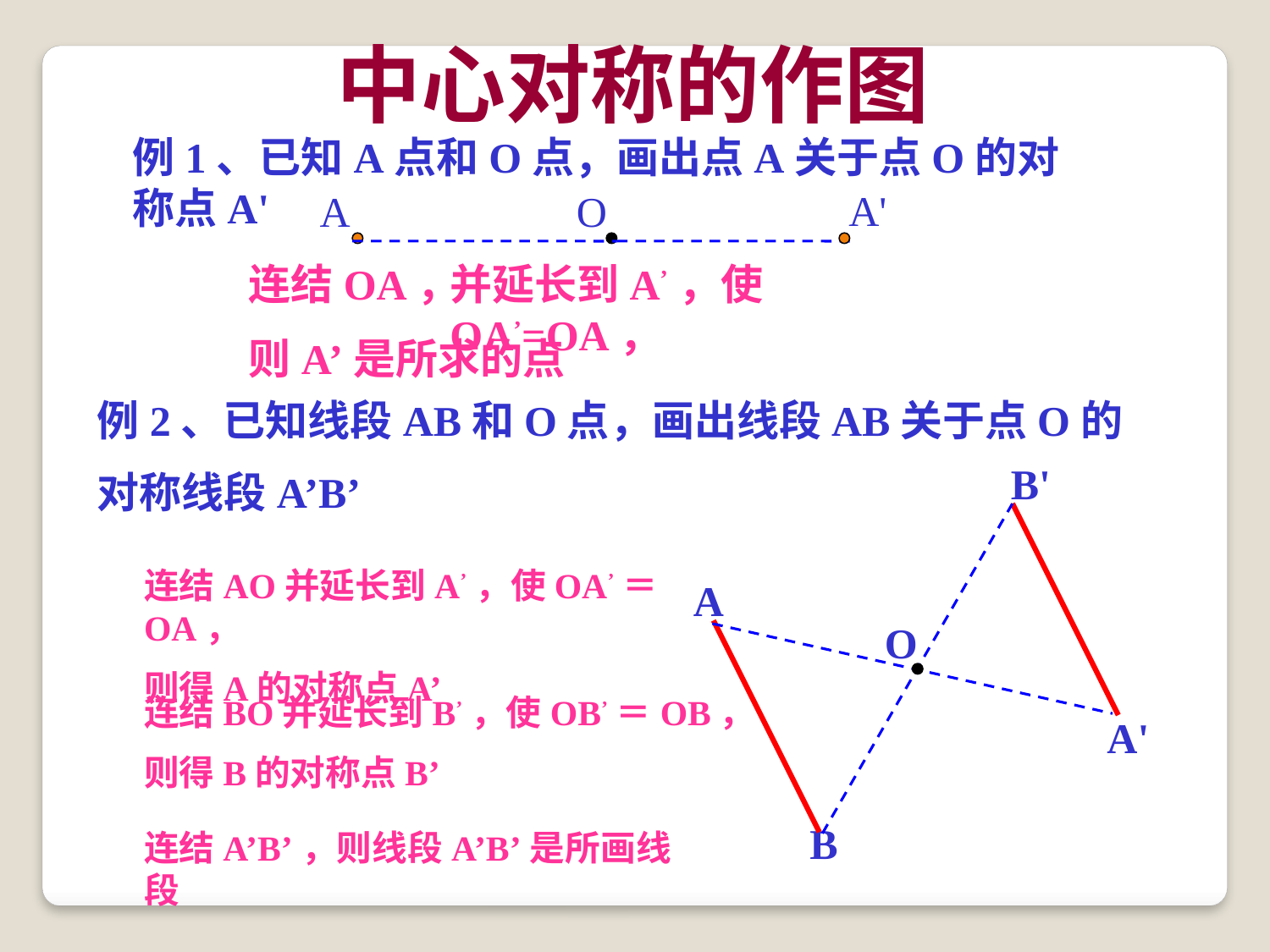

中心对称的作图
例1、已知A点和O点，画出点A关于点O的对称点A'
A'
A
O

连结OA，
并延长到A’，使OA’=OA，
则A’是所求的点
例2、已知线段AB和O点，画出线段AB关于点O的
对称线段A’B’
B'

连结AO并延长到A’，使OA’＝OA，
则得A的对称点A’
A
O

连结BO并延长到B’，使OB’＝OB，
则得B的对称点B’
A'
B
连结A’B’，则线段A’B’是所画线段